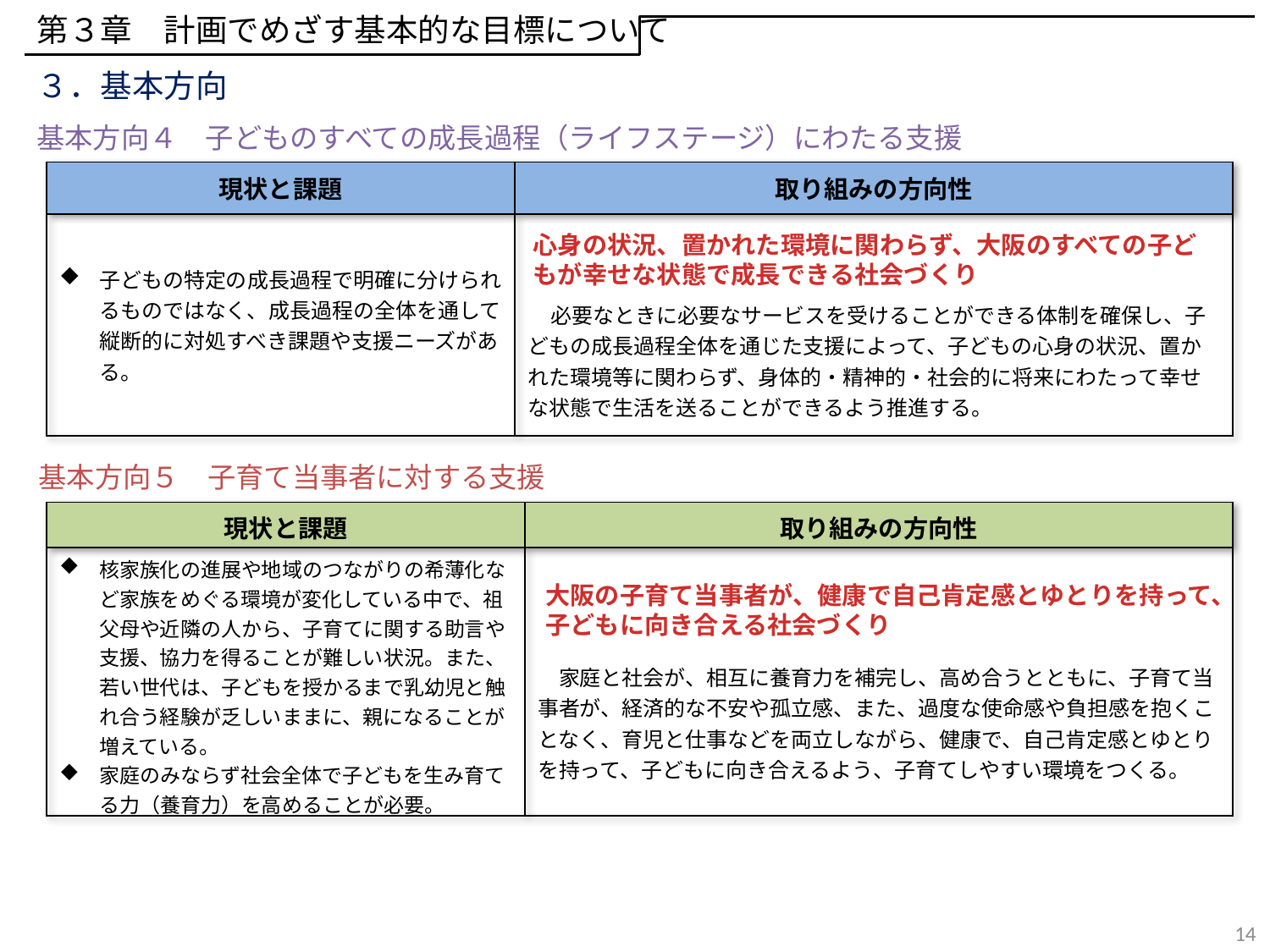

第３章　計画でめざす基本的な目標について
３．基本方向
基本方向４　子どものすべての成長過程（ライフステージ）にわたる支援
| 現状と課題 | 取り組みの方向性 |
| --- | --- |
| 子どもの特定の成長過程で明確に分けられるものではなく、成長過程の全体を通して縦断的に対処すべき課題や支援ニーズがある。 | 必要なときに必要なサービスを受けることができる体制を確保し、子どもの成長過程全体を通じた支援によって、子どもの心身の状況、置かれた環境等に関わらず、身体的・精神的・社会的に将来にわたって幸せな状態で生活を送ることができるよう推進する。 |
心身の状況、置かれた環境に関わらず、大阪のすべての子どもが幸せな状態で成長できる社会づくり
基本方向５　子育て当事者に対する支援
| 現状と課題 | 取り組みの方向性 |
| --- | --- |
| 核家族化の進展や地域のつながりの希薄化など家族をめぐる環境が変化している中で、祖父母や近隣の人から、子育てに関する助言や支援、協力を得ることが難しい状況。また、若い世代は、子どもを授かるまで乳幼児と触れ合う経験が乏しいままに、親になることが増えている。 家庭のみならず社会全体で子どもを生み育てる力（養育力）を高めることが必要。 | 家庭と社会が、相互に養育力を補完し、高め合うとともに、子育て当事者が、経済的な不安や孤立感、また、過度な使命感や負担感を抱くことなく、育児と仕事などを両立しながら、健康で、自己肯定感とゆとりを持って、子どもに向き合えるよう、子育てしやすい環境をつくる。 |
大阪の子育て当事者が、健康で自己肯定感とゆとりを持って、
子どもに向き合える社会づくり
14